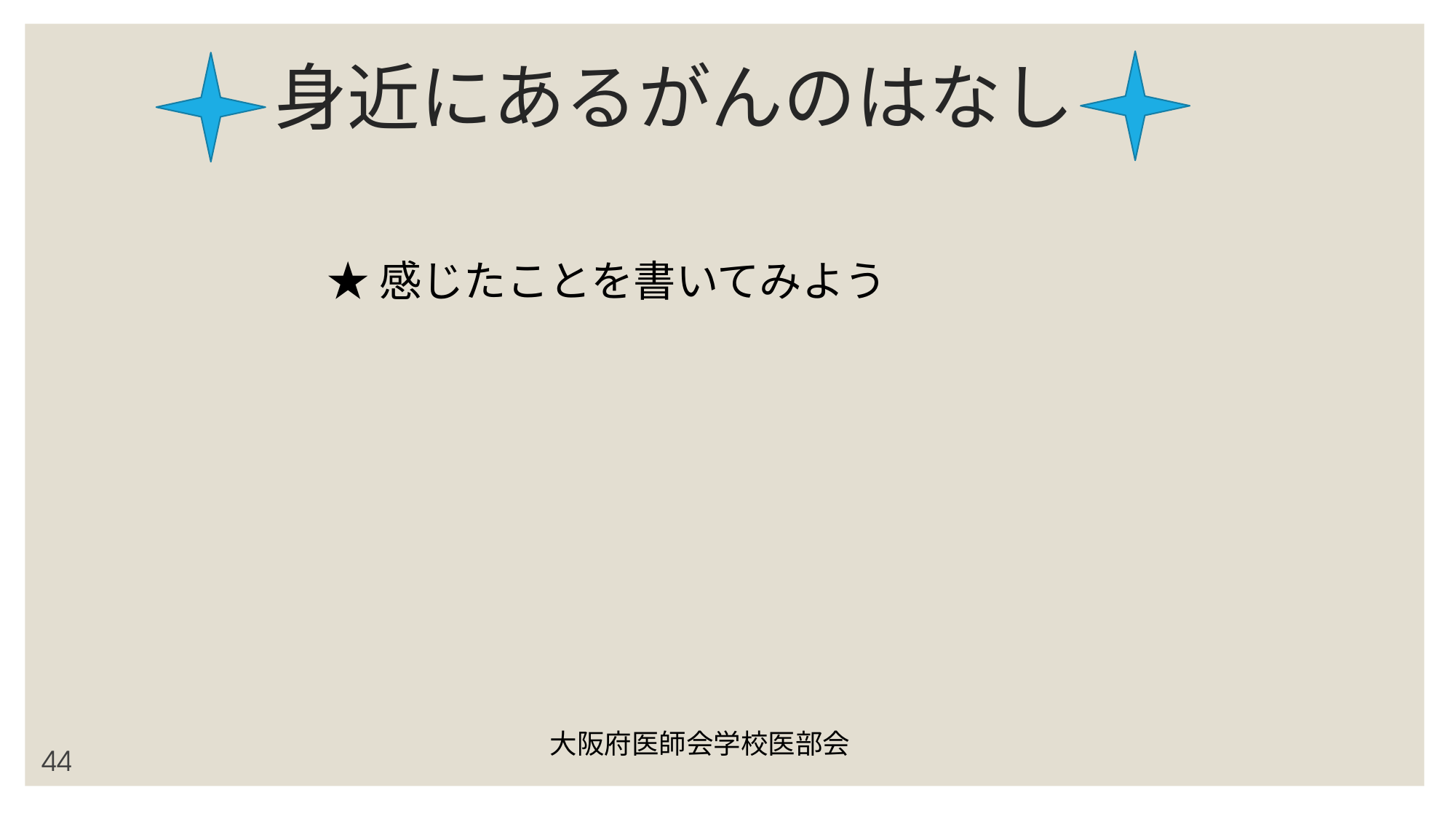

# 身近にあるがんのはなし

★感じたことを書いてみよう
大阪府医師会学校医部会
44